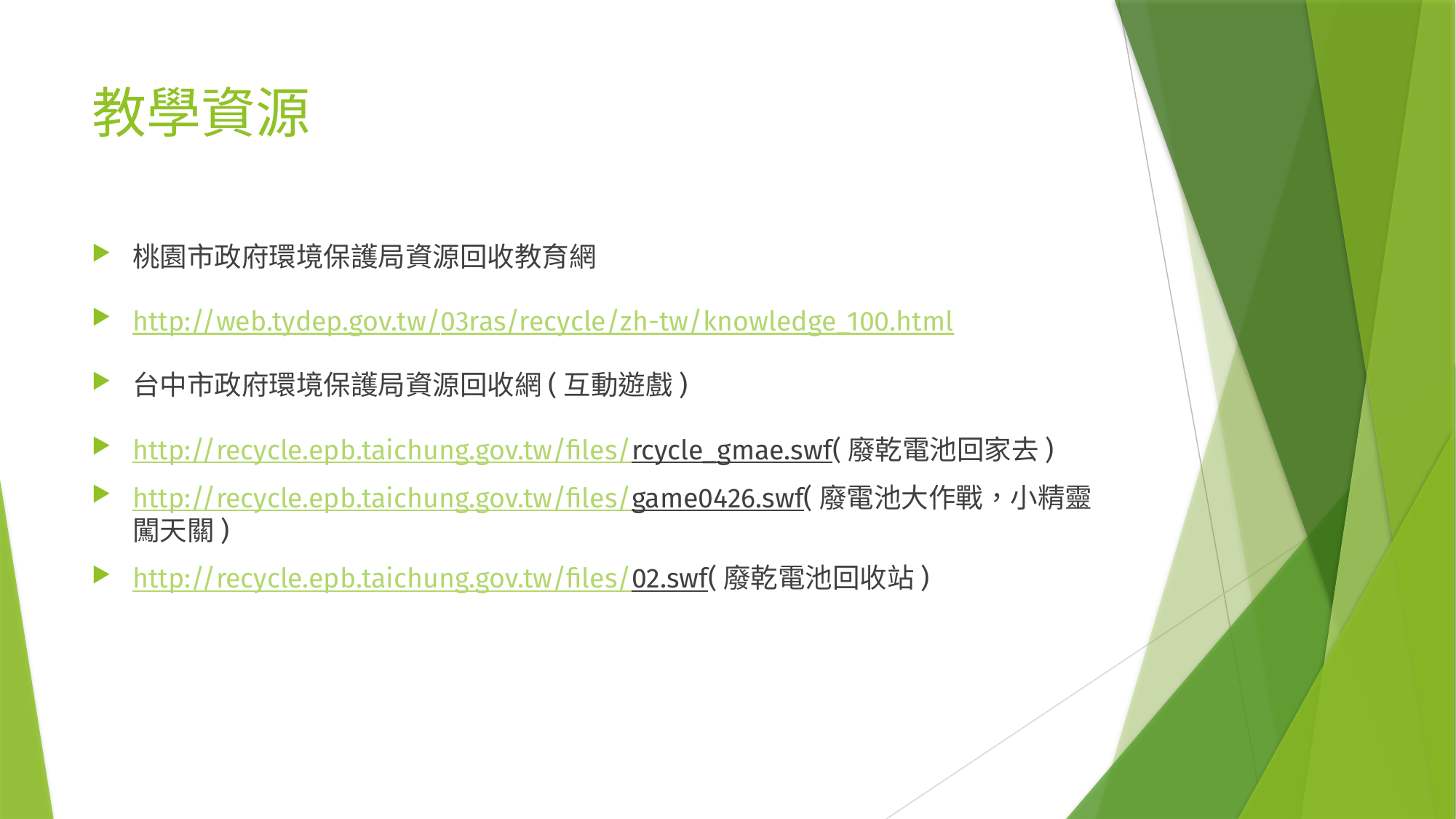

# 教學資源
桃園市政府環境保護局資源回收教育網
http://web.tydep.gov.tw/03ras/recycle/zh-tw/knowledge_100.html
台中市政府環境保護局資源回收網(互動遊戲)
http://recycle.epb.taichung.gov.tw/files/rcycle_gmae.swf(廢乾電池回家去)
http://recycle.epb.taichung.gov.tw/files/game0426.swf(廢電池大作戰，小精靈闖天關)
http://recycle.epb.taichung.gov.tw/files/02.swf(廢乾電池回收站)